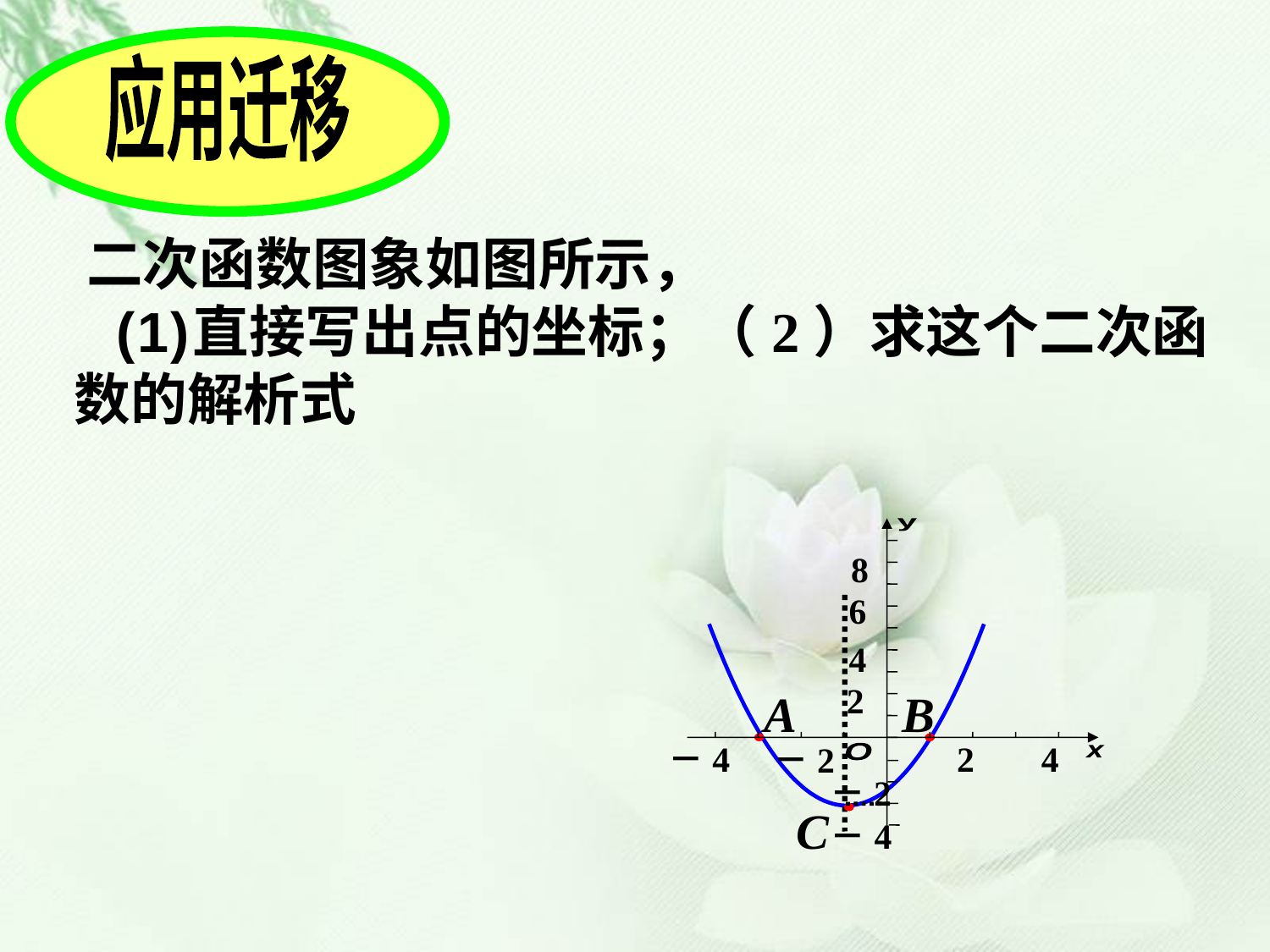

应用迁移
二次函数图象如图所示，
直接写出点的坐标；（2）求这个二次函数的解析式

y

8

6

4

2

－4
2
4
　－2

O
x

－2

－4

A
B
C